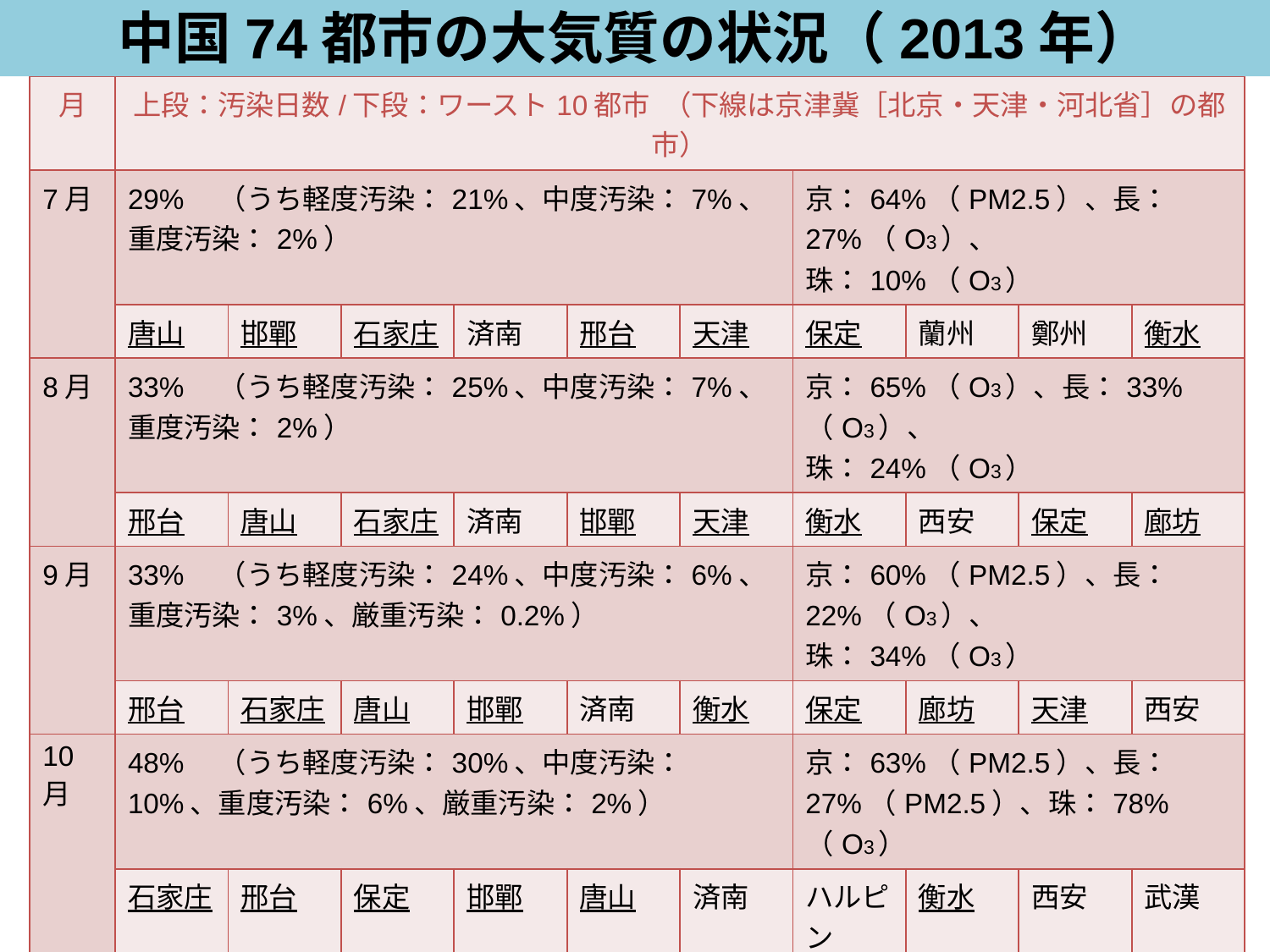

中国74都市の大気質の状況（2013年）
| 月 | 上段：汚染日数/下段：ワースト10都市 （下線は京津冀［北京・天津・河北省］の都市） |  |  |  |  |  |  |  |  |  |
| --- | --- | --- | --- | --- | --- | --- | --- | --- | --- | --- |
| 7月 | 29%　（うち軽度汚染：21%、中度汚染：7%、重度汚染：2%） |  |  |  |  |  | 京：64%（PM2.5）、長：27%（O3）、 珠：10%（O3） |  |  |  |
|  | 唐山 | 邯鄲 | 石家庄 | 済南 | 邢台 | 天津 | 保定 | 蘭州 | 鄭州 | 衡水 |
| 8月 | 33%　（うち軽度汚染：25%、中度汚染：7%、重度汚染：2%） |  |  |  |  |  | 京：65%（O3）、長：33%（O3）、 珠：24%（O3） |  |  |  |
|  | 邢台 | 唐山 | 石家庄 | 済南 | 邯鄲 | 天津 | 衡水 | 西安 | 保定 | 廊坊 |
| 9月 | 33%　（うち軽度汚染：24%、中度汚染：6%、重度汚染：3%、厳重汚染：0.2%） |  |  |  |  |  | 京：60%（PM2.5）、長：22%（O3）、 珠：34%（O3） |  |  |  |
|  | 邢台 | 石家庄 | 唐山 | 邯鄲 | 済南 | 衡水 | 保定 | 廊坊 | 天津 | 西安 |
| 10月 | 48%　（うち軽度汚染：30%、中度汚染：10%、重度汚染：6%、厳重汚染：2%） |  |  |  |  |  | 京：63%（PM2.5）、長：27%（PM2.5）、珠：78%（O3） |  |  |  |
|  | 石家庄 | 邢台 | 保定 | 邯鄲 | 唐山 | 済南 | ハルピン | 衡水 | 西安 | 武漢 |
| 11月 | 48%　（うち軽度汚染：29%、中度汚染：11%、重度汚染：7%、厳重汚染：2%） |  |  |  |  |  | 京：61%（PM2.5）、長：58%（PM2.5）、珠：25%（PM2.5） |  |  |  |
|  | 石家庄 | 保定 | 邢台 | 唐山 | 邯鄲 | 済南 | 太原 | 廊坊 | ウルムチ | 衡水 |
| 12 月 | 70.9%　（うち軽度汚染：31%、中度汚染：16%、重度汚染：16%、厳重汚染： 9%） |  |  |  |  |  | 京：66%（PM2.5）、長：82%（PM2.5）、珠：70%（PM2.5） |  |  |  |
|  | 邢台 | 石家庄 | 邯鄲 | 保定 | 衡水 | 西安 | 唐山 | 淮安 | 南京 | 武汉 |
17